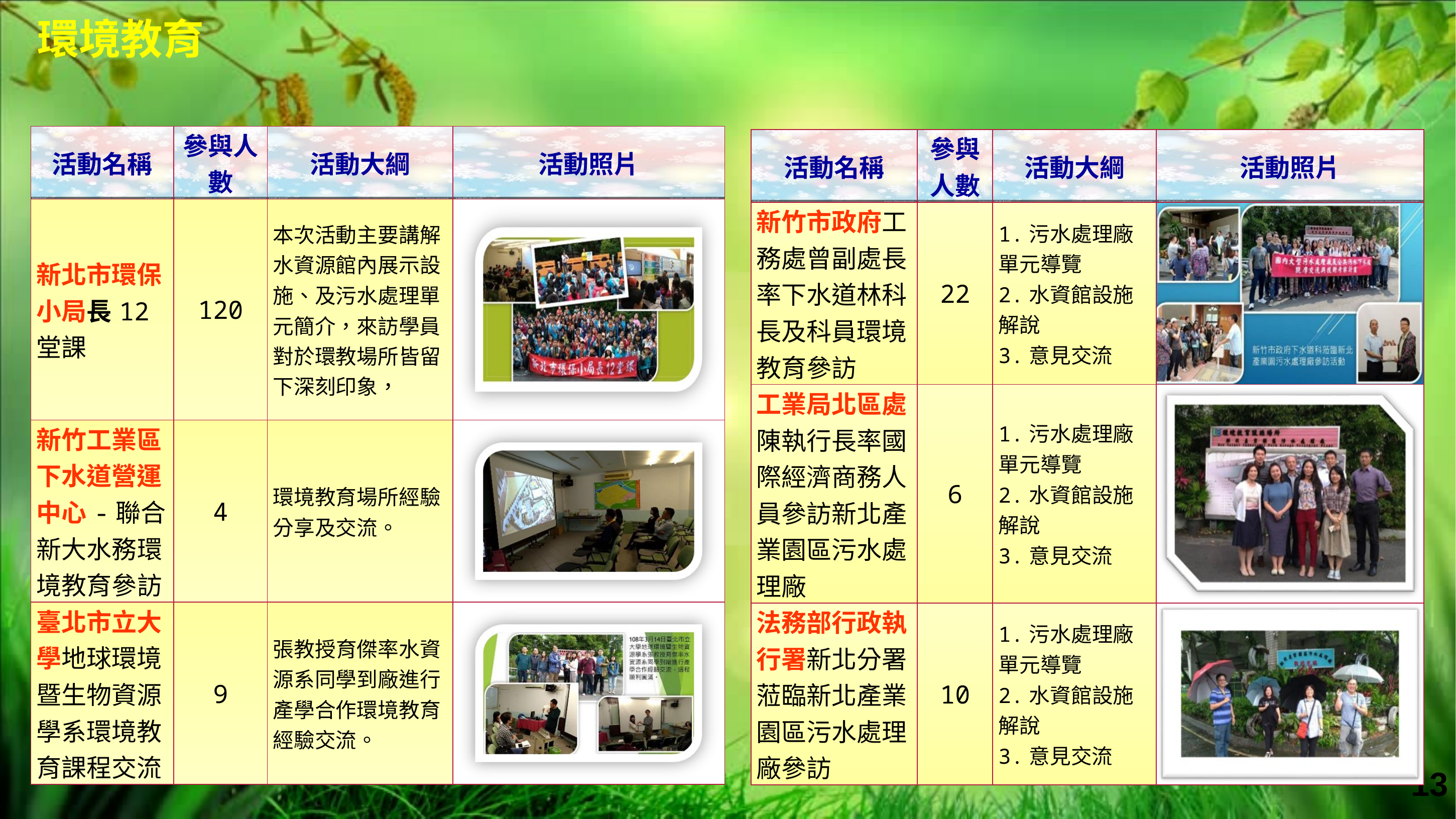

環境教育
| 活動名稱 | 參與人數 | 活動大綱 | 活動照片 |
| --- | --- | --- | --- |
| 新北市環保小局長12堂課 | 120 | 本次活動主要講解水資源館內展示設施、及污水處理單元簡介，來訪學員對於環教場所皆留下深刻印象， |  |
| 新竹工業區下水道營運中心-聯合新大水務環境教育參訪 | 4 | 環境教育場所經驗分享及交流。 |  |
| 臺北市立大學地球環境暨生物資源學系環境教育課程交流 | 9 | 張教授育傑率水資源系同學到廠進行產學合作環境教育經驗交流。 |  |
| 活動名稱 | 參與人數 | 活動大綱 | 活動照片 |
| --- | --- | --- | --- |
| 新竹市政府工務處曾副處長率下水道林科長及科員環境教育參訪 | 22 | 1.污水處理廠單元導覽 2.水資館設施解說 3.意見交流 |  |
| 工業局北區處陳執行長率國際經濟商務人員參訪新北產業園區污水處理廠 | 6 | 1.污水處理廠單元導覽 2.水資館設施解說 3.意見交流 |  |
| 法務部行政執行署新北分署蒞臨新北產業園區污水處理廠參訪 | 10 | 1.污水處理廠單元導覽 2.水資館設施解說 3.意見交流 |  |
13